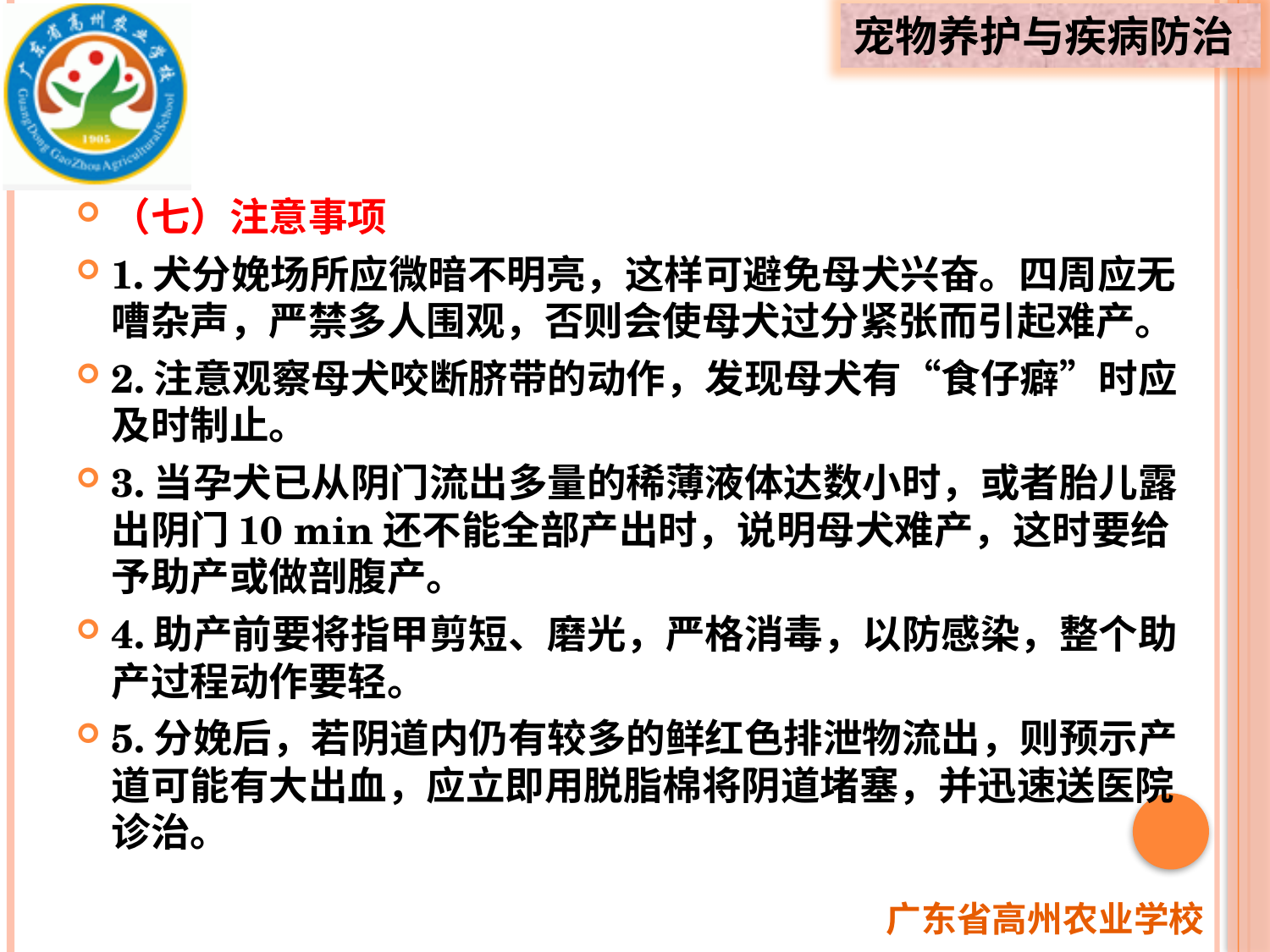

（七）注意事项
1.犬分娩场所应微暗不明亮，这样可避免母犬兴奋。四周应无嘈杂声，严禁多人围观，否则会使母犬过分紧张而引起难产。
2.注意观察母犬咬断脐带的动作，发现母犬有“食仔癖”时应及时制止。
3.当孕犬已从阴门流出多量的稀薄液体达数小时，或者胎儿露出阴门10 min还不能全部产出时，说明母犬难产，这时要给予助产或做剖腹产。
4.助产前要将指甲剪短、磨光，严格消毒，以防感染，整个助产过程动作要轻。
5.分娩后，若阴道内仍有较多的鲜红色排泄物流出，则预示产道可能有大出血，应立即用脱脂棉将阴道堵塞，并迅速送医院诊治。